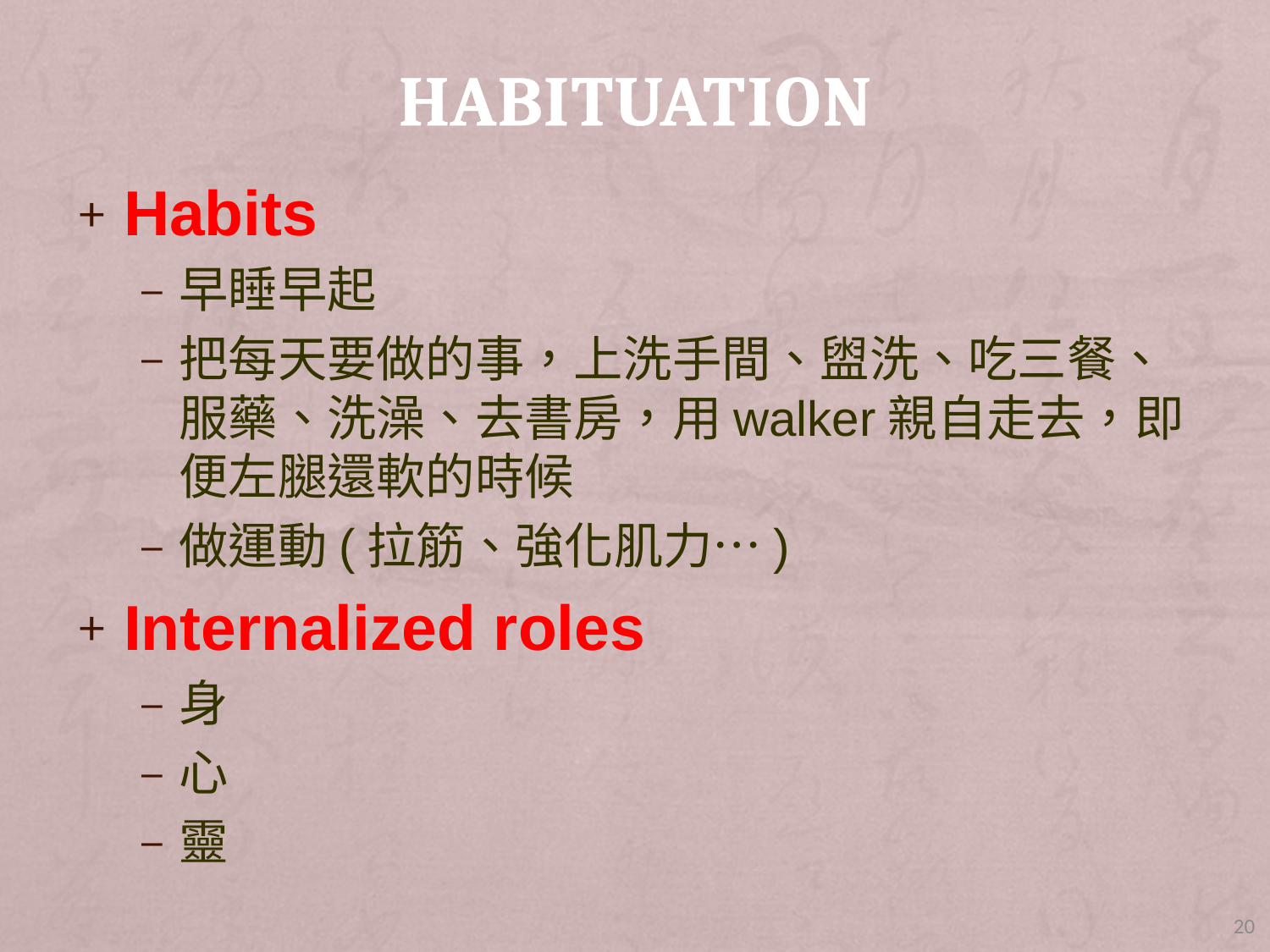

# Habituation
Habits
早睡早起
把每天要做的事，上洗手間、盥洗、吃三餐、服藥、洗澡、去書房，用walker親自走去，即便左腿還軟的時候
做運動(拉筋、強化肌力…)
Internalized roles
身
心
靈
20